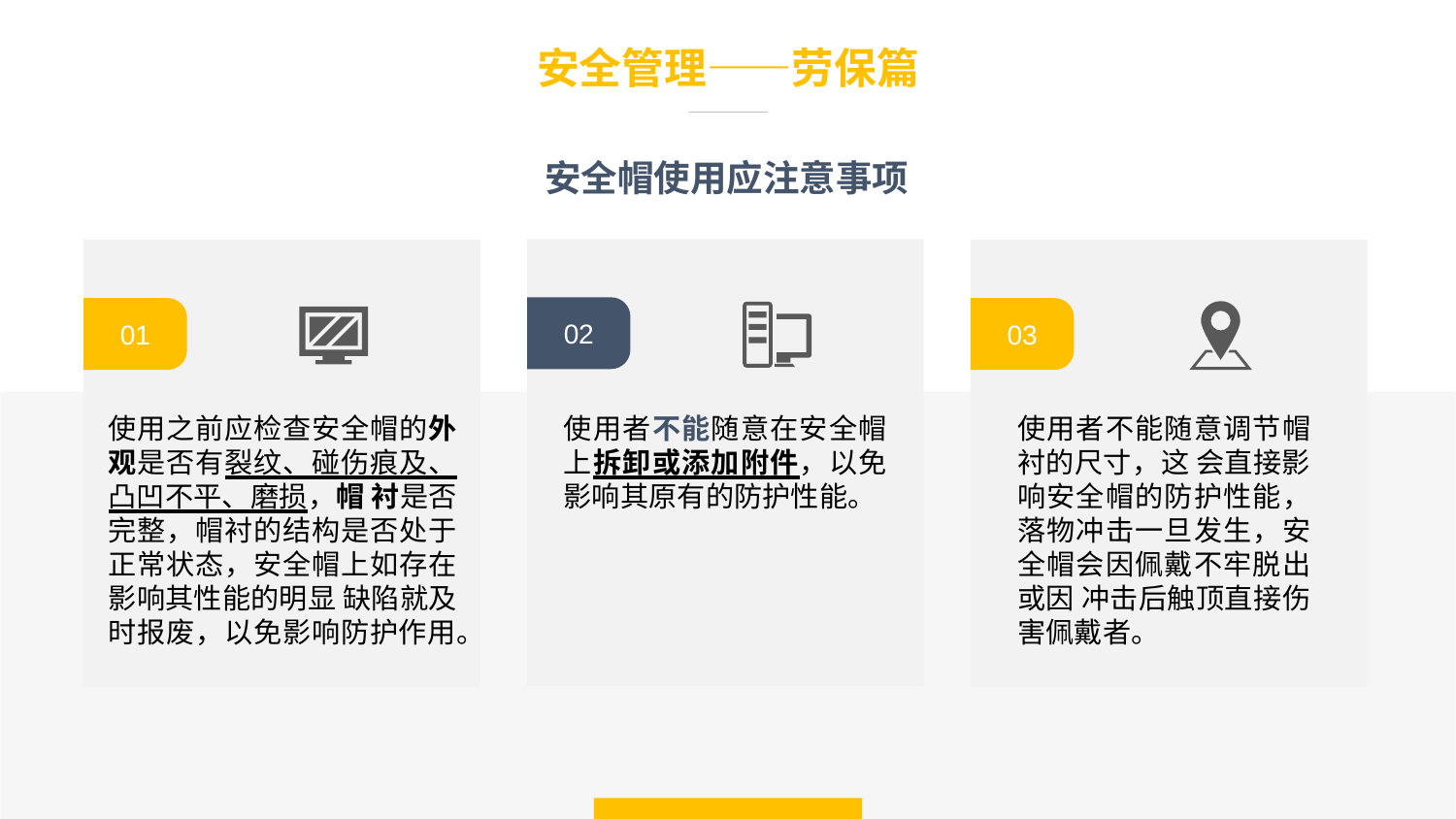

安全管理——劳保篇
安全帽使用应注意事项

02

01

03

使用之前应检查安全帽的外观是否有裂纹、碰伤痕及、凸凹不平、磨损，帽 衬是否完整，帽衬的结构是否处于正常状态，安全帽上如存在影响其性能的明显 缺陷就及时报废，以免影响防护作用。
使用者不能随意在安全帽上拆卸或添加附件，以免影响其原有的防护性能。
使用者不能随意调节帽衬的尺寸，这 会直接影响安全帽的防护性能，落物冲击一旦发生，安全帽会因佩戴不牢脱出或因 冲击后触顶直接伤害佩戴者。